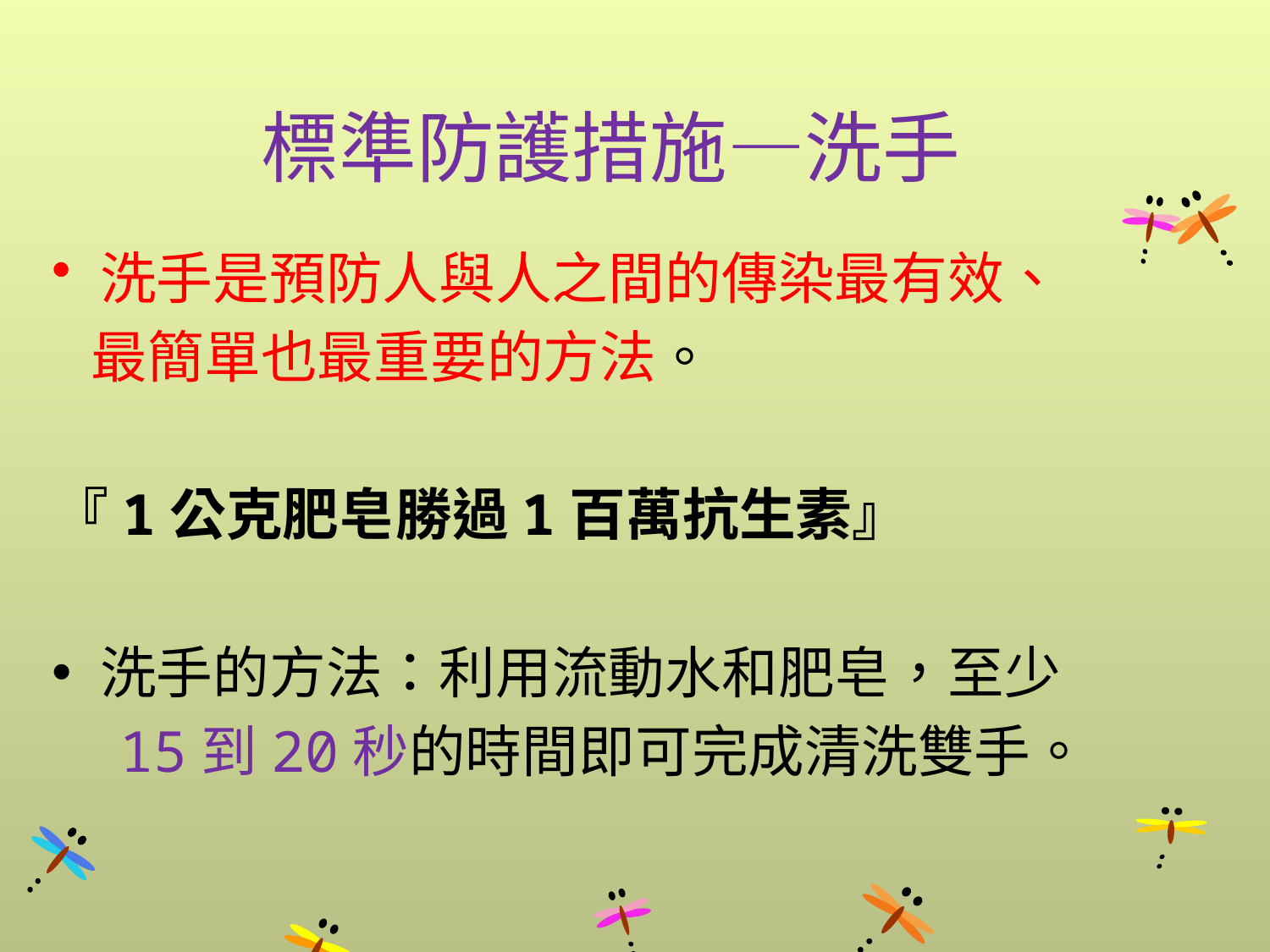

# 標準防護措施—洗手
洗手是預防人與人之間的傳染最有效、
  最簡單也最重要的方法。

『1公克肥皂勝過1百萬抗生素』

洗手的方法：利用流動水和肥皂，至少
  15到20秒的時間即可完成清洗雙手。